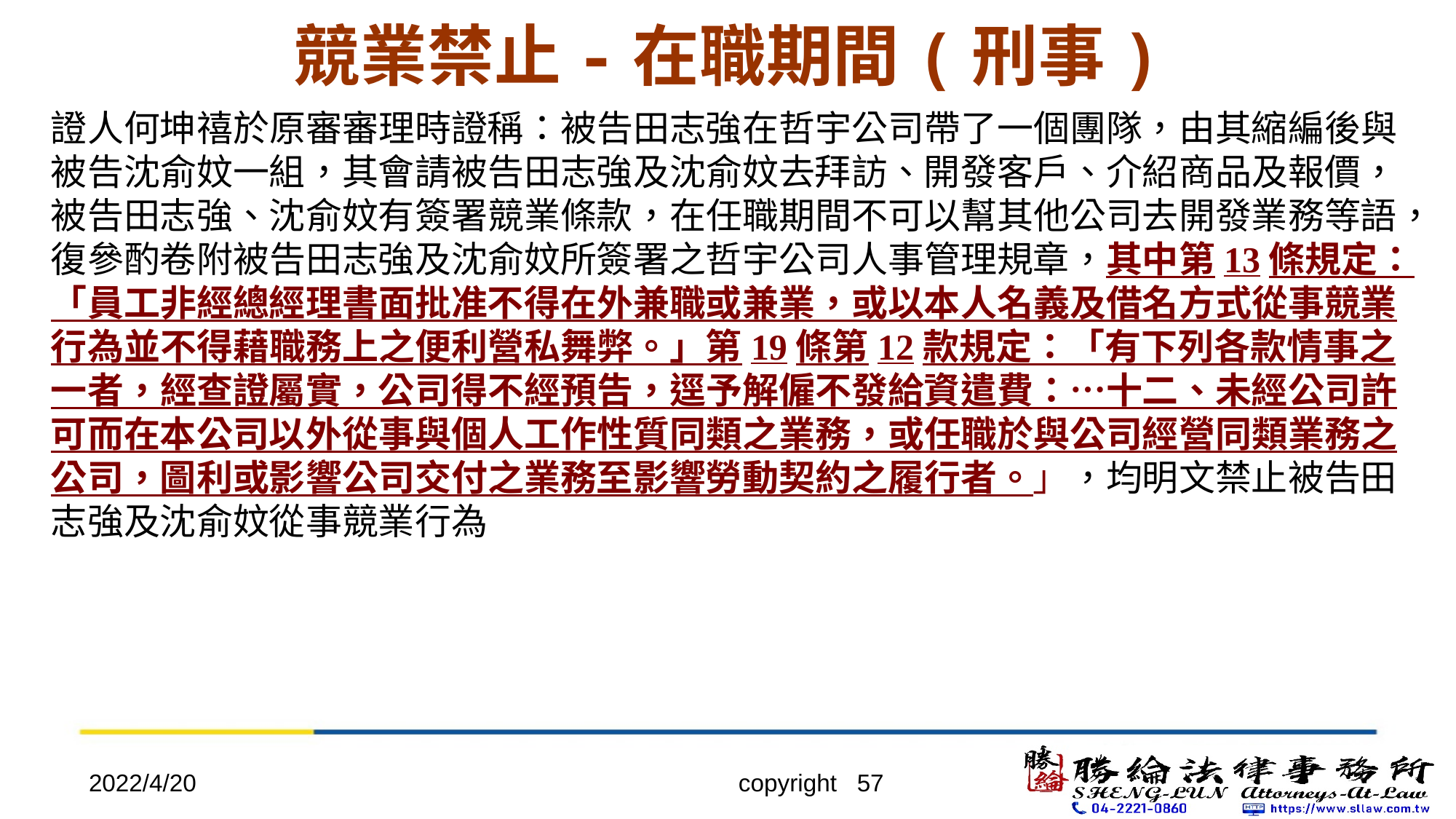

# 競業禁止-在職期間(刑事)
證人何坤禧於原審審理時證稱：被告田志強在哲宇公司帶了一個團隊，由其縮編後與被告沈俞妏一組，其會請被告田志強及沈俞妏去拜訪、開發客戶、介紹商品及報價，被告田志強、沈俞妏有簽署競業條款，在任職期間不可以幫其他公司去開發業務等語，復參酌卷附被告田志強及沈俞妏所簽署之哲宇公司人事管理規章，其中第13條規定：「員工非經總經理書面批准不得在外兼職或兼業，或以本人名義及借名方式從事競業行為並不得藉職務上之便利營私舞弊。」第19條第12款規定：「有下列各款情事之一者，經查證屬實，公司得不經預告，逕予解僱不發給資遣費：…十二、未經公司許可而在本公司以外從事與個人工作性質同類之業務，或任職於與公司經營同類業務之公司，圖利或影響公司交付之業務至影響勞動契約之履行者。」，均明文禁止被告田志強及沈俞妏從事競業行為
2022/4/20
copyright   57